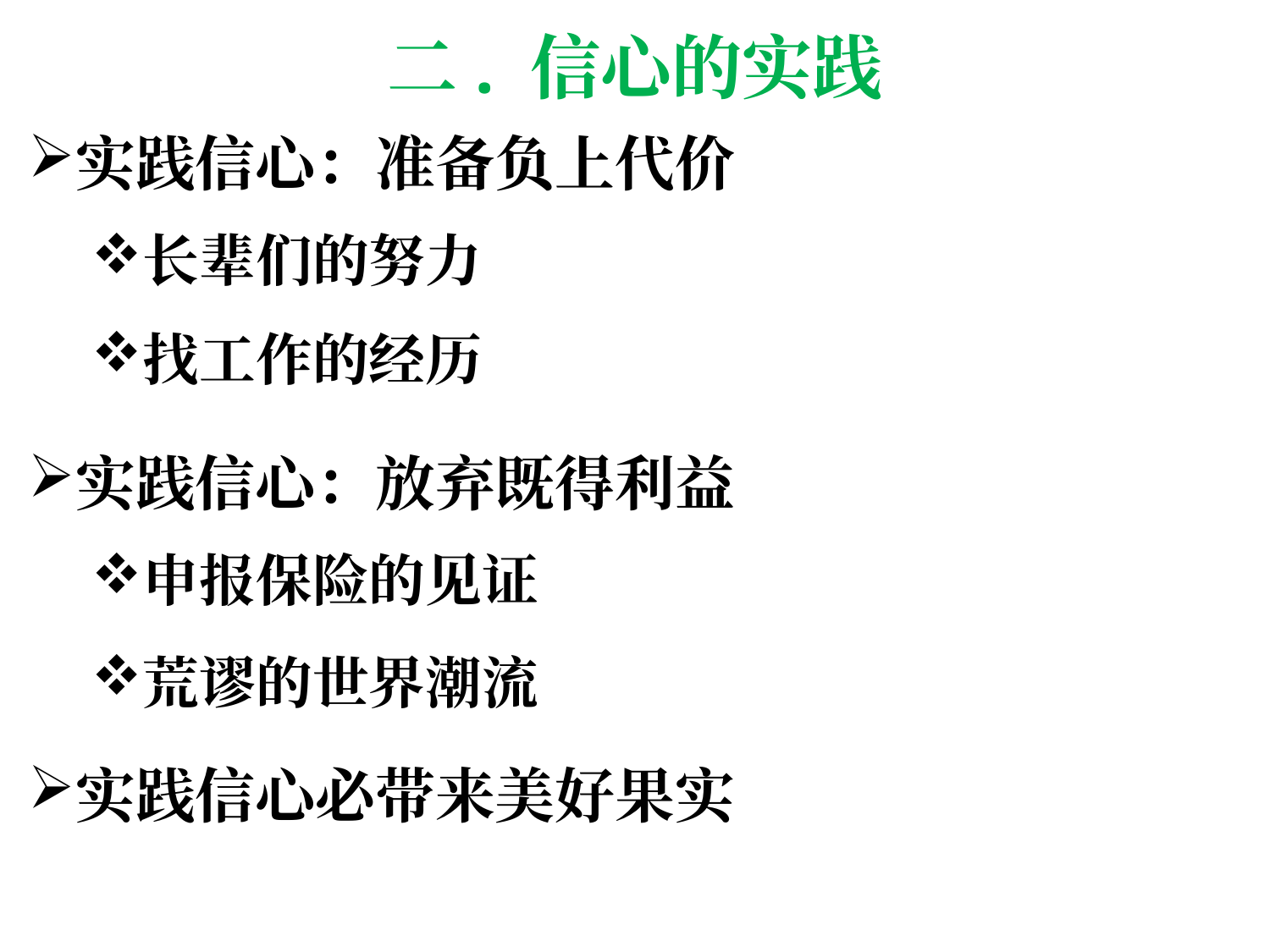

# 二. 信心的实践
实践信心：准备负上代价

长辈们的努力

找工作的经历

实践信心：放弃既得利益

申报保险的见证

荒谬的世界潮流

实践信心必带来美好果实